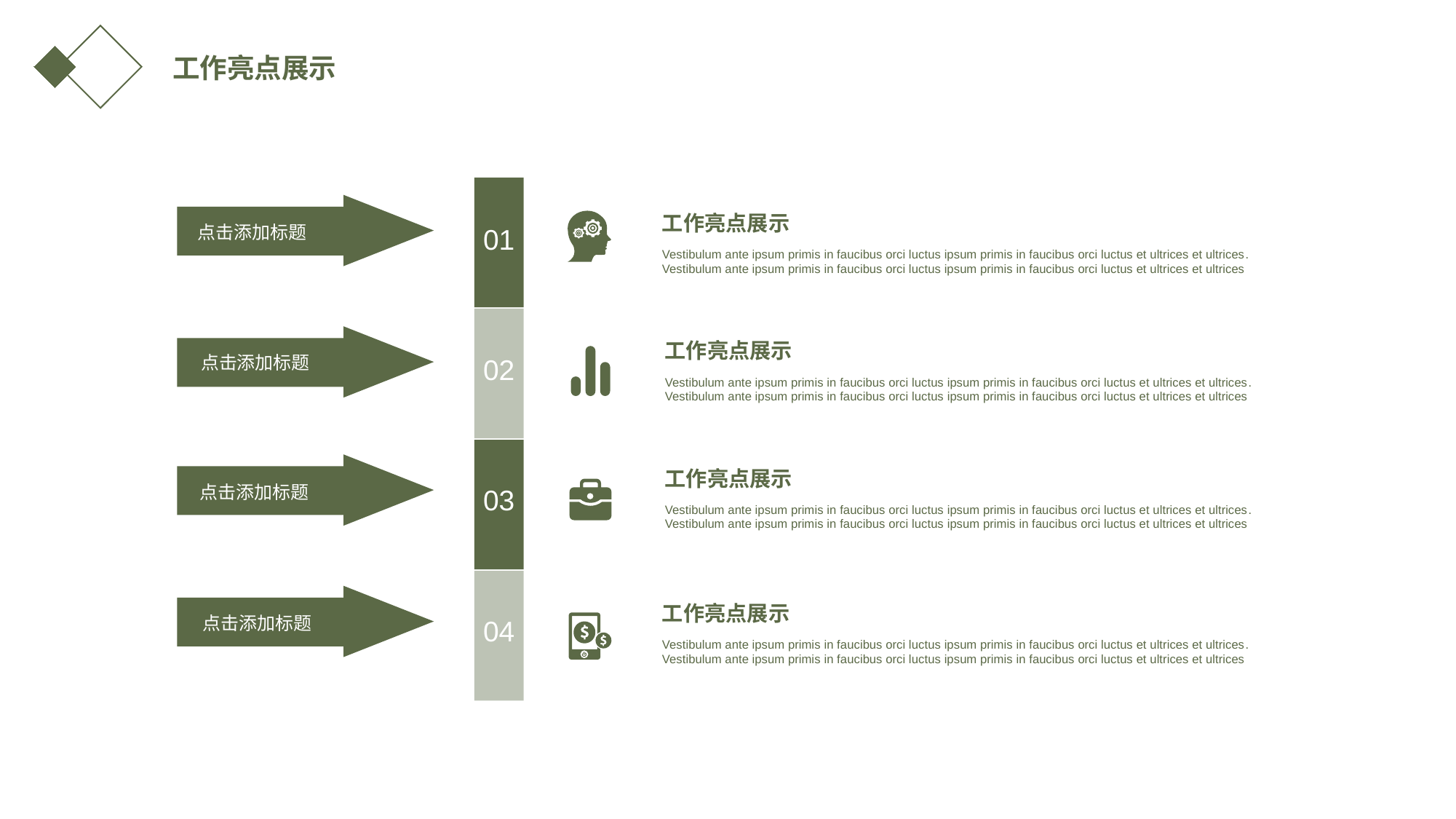

工作亮点展示

点击添加标题
工作亮点展示

01
Vestibulum ante ipsum primis in faucibus orci luctus ipsum primis in faucibus orci luctus et ultrices et ultrices. Vestibulum ante ipsum primis in faucibus orci luctus ipsum primis in faucibus orci luctus et ultrices et ultrices

点击添加标题
工作亮点展示

02
Vestibulum ante ipsum primis in faucibus orci luctus ipsum primis in faucibus orci luctus et ultrices et ultrices. Vestibulum ante ipsum primis in faucibus orci luctus ipsum primis in faucibus orci luctus et ultrices et ultrices

点击添加标题
工作亮点展示
03

Vestibulum ante ipsum primis in faucibus orci luctus ipsum primis in faucibus orci luctus et ultrices et ultrices. Vestibulum ante ipsum primis in faucibus orci luctus ipsum primis in faucibus orci luctus et ultrices et ultrices

点击添加标题
工作亮点展示
04

Vestibulum ante ipsum primis in faucibus orci luctus ipsum primis in faucibus orci luctus et ultrices et ultrices. Vestibulum ante ipsum primis in faucibus orci luctus ipsum primis in faucibus orci luctus et ultrices et ultrices